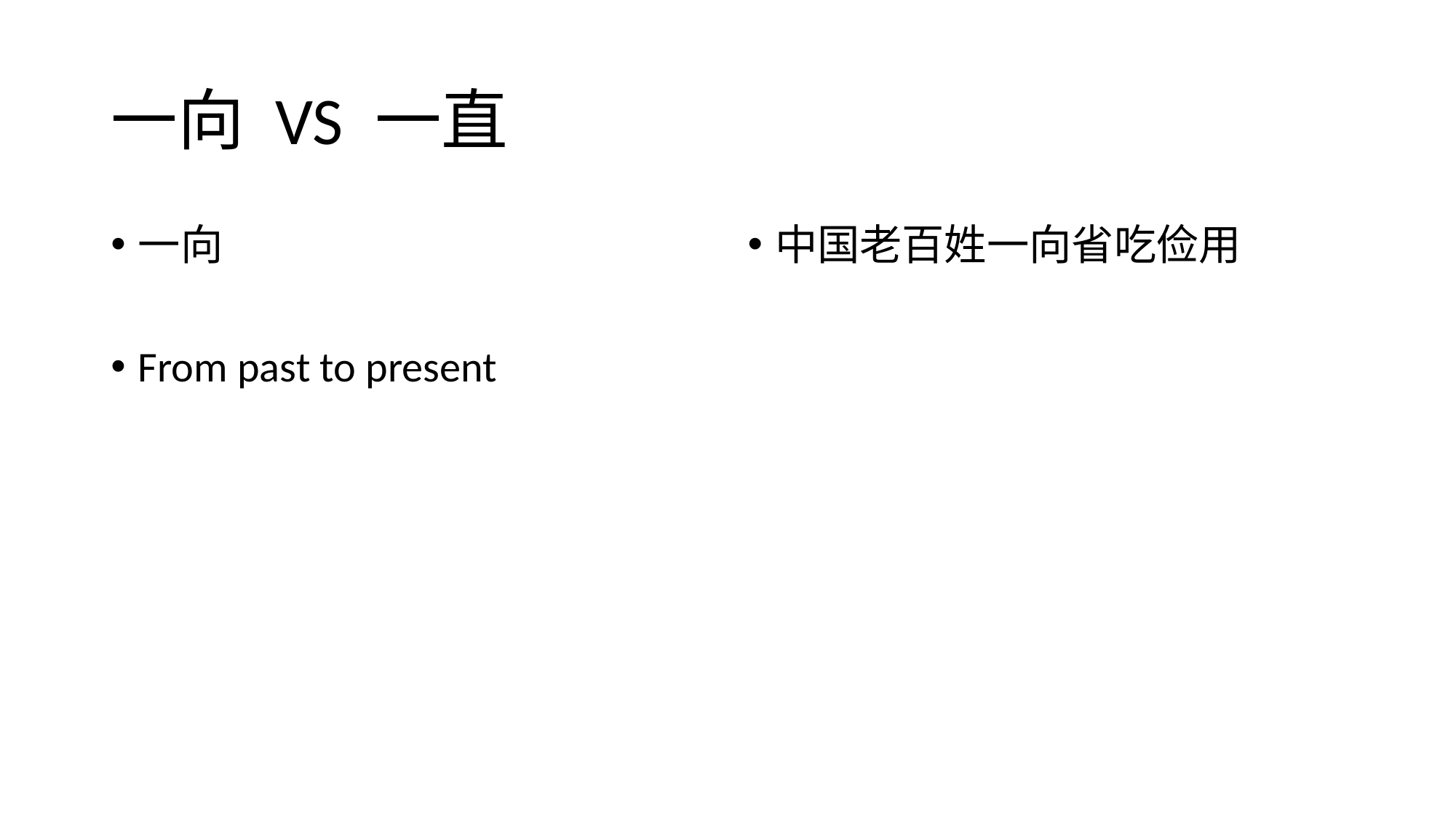

# 一向 VS 一直
一向

From past to present
中国老百姓一向省吃俭用